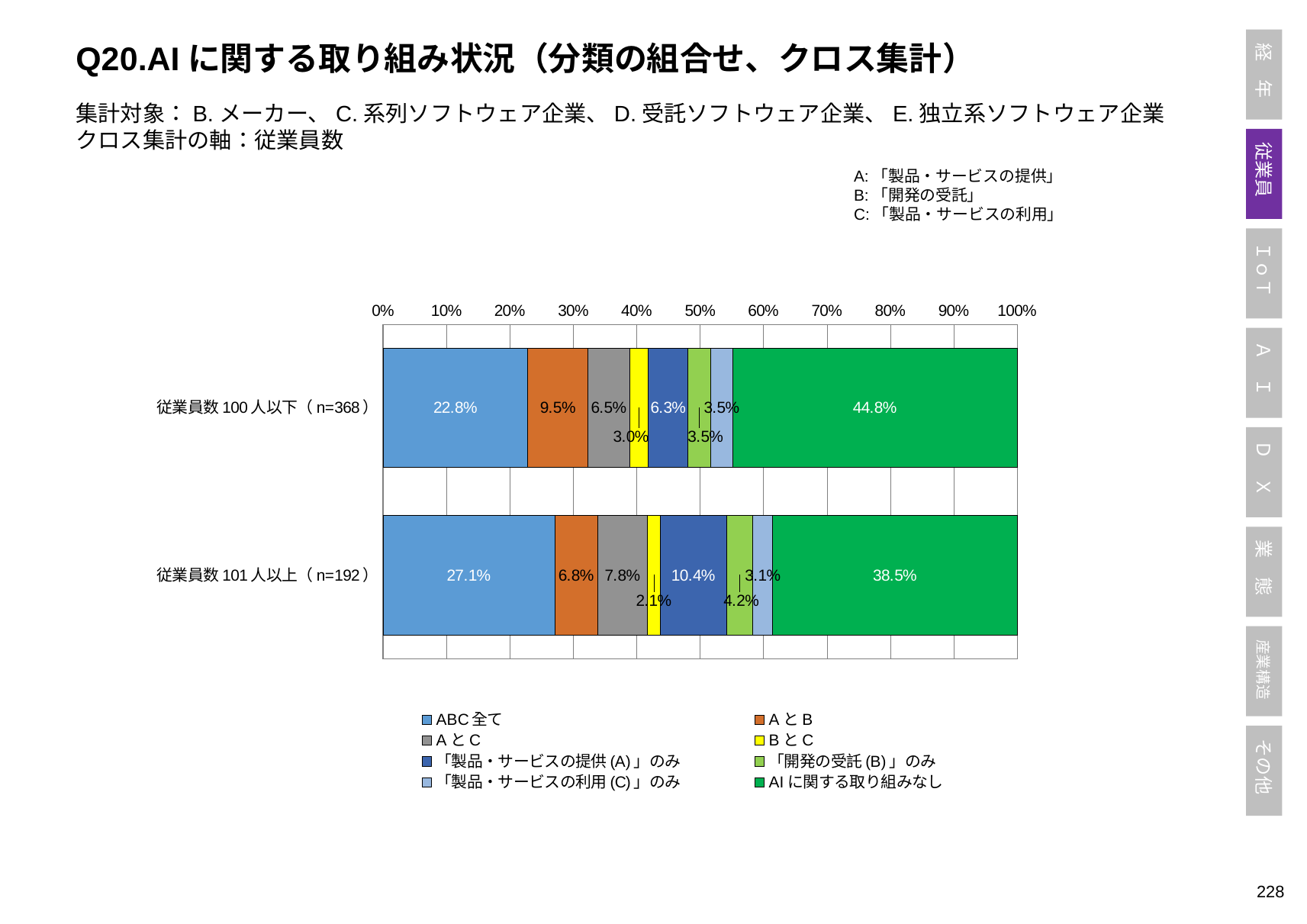

Q20.AIに関する取り組み状況（分類の組合せ、クロス集計）
集計対象：B.メーカー、C.系列ソフトウェア企業、D.受託ソフトウェア企業、E.独立系ソフトウェア企業
クロス集計の軸：従業員数
A:「製品・サービスの提供」
B:「開発の受託」
C:「製品・サービスの利用」

### Chart

| Category | ABC全て | AとB | AとC | BとC | 「製品・サービスの提供(A)」のみ | 「開発の受託(B)」のみ | 「製品・サービスの利用(C)」のみ | AIに関する取り組みなし |
|---|---|---|---|---|---|---|---|---|
| 従業員数100人以下（n=368） | 0.22826086956521738 | 0.09510869565217392 | 0.06521739130434782 | 0.029891304347826088 | 0.0625 | 0.035326086956521736 | 0.035326086956521736 | 0.4483695652173913 |
| 従業員数101人以上（n=192） | 0.2708333333333333 | 0.06770833333333333 | 0.078125 | 0.020833333333333332 | 0.10416666666666667 | 0.041666666666666664 | 0.03125 | 0.3854166666666667 |
228